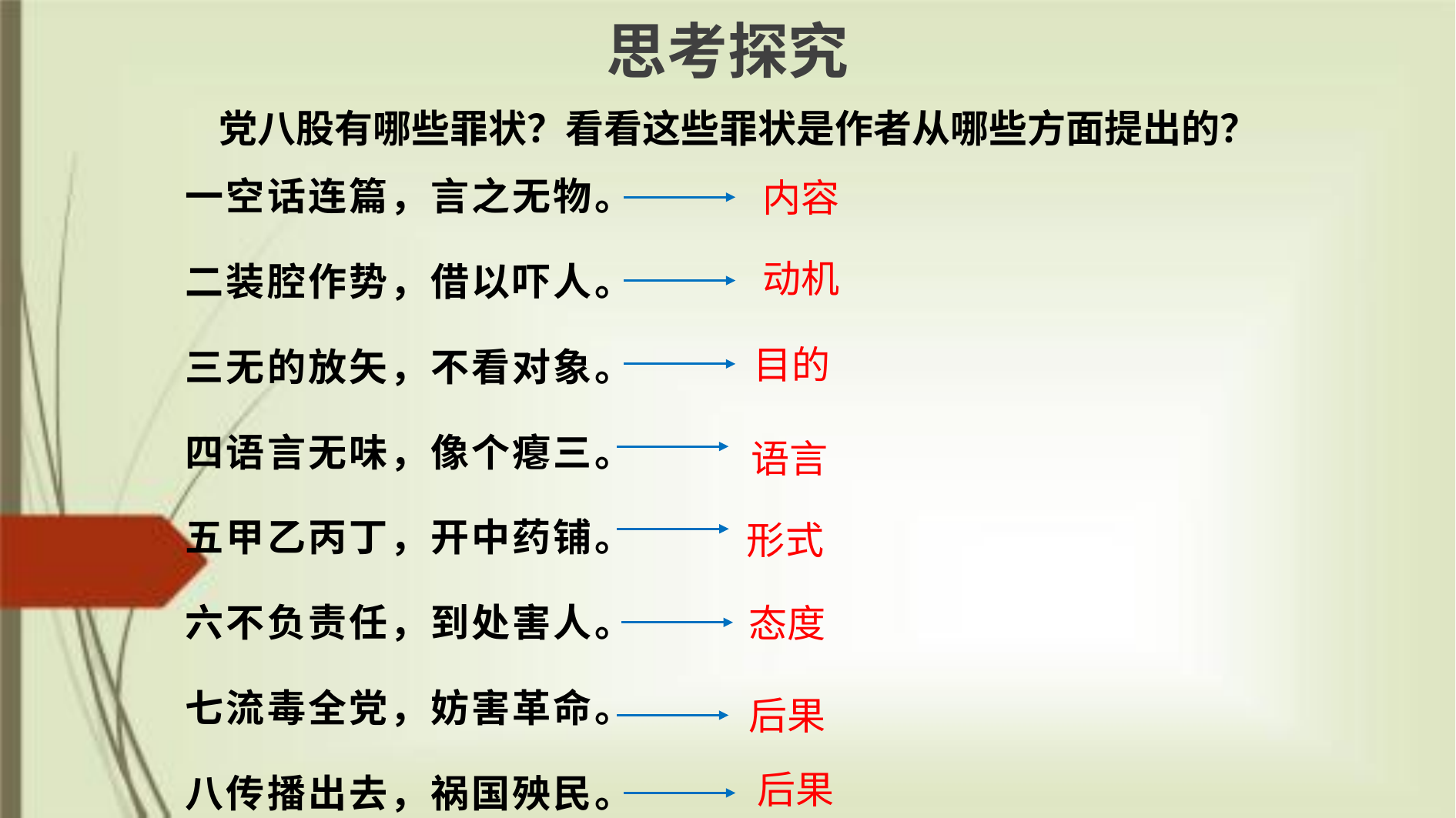

# 思考探究
党八股有哪些罪状？看看这些罪状是作者从哪些方面提出的？
一空话连篇，言之无物。
二装腔作势，借以吓人。
三无的放矢，不看对象。
四语言无味，像个瘪三。
五甲乙丙丁，开中药铺。
六不负责任，到处害人。
七流毒全党，妨害革命。
八传播出去，祸国殃民。
内容
动机
目的
语言
形式
态度
后果
后果